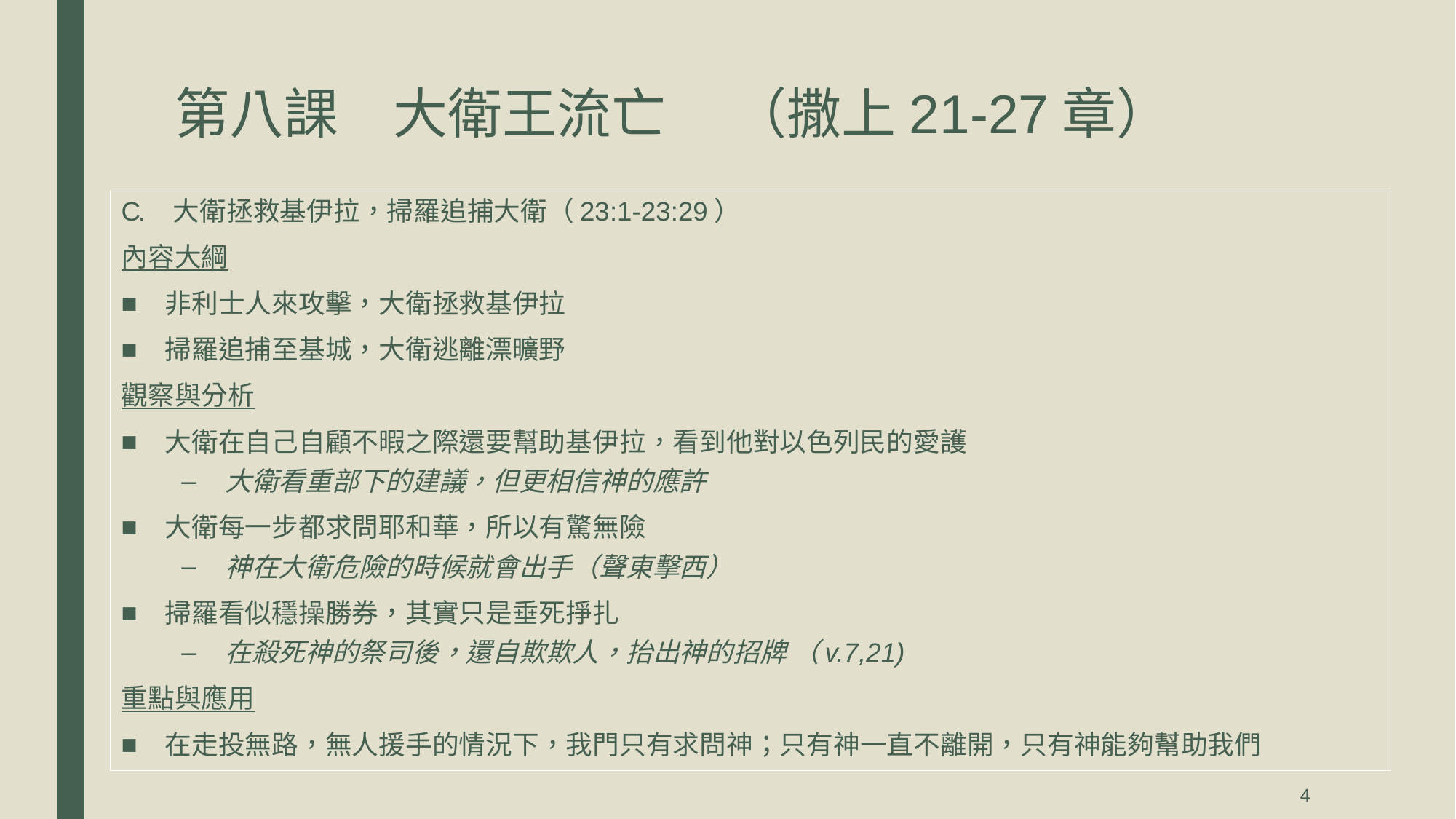

# 第八課	大衛王流亡	 （撒上21-27章）
大衛拯救基伊拉，掃羅追捕大衛（23:1-23:29）
內容大綱
非利士人來攻擊，大衛拯救基伊拉
掃羅追捕至基城，大衛逃離漂曠野
觀察與分析
大衛在自己自顧不暇之際還要幫助基伊拉，看到他對以色列民的愛護
大衛看重部下的建議，但更相信神的應許
大衛每一步都求問耶和華，所以有驚無險
神在大衛危險的時候就會出手（聲東擊西）
掃羅看似穩操勝券，其實只是垂死掙扎
在殺死神的祭司後，還自欺欺人，抬出神的招牌 （v.7,21)
重點與應用
在走投無路，無人援手的情況下，我門只有求問神；只有神一直不離開，只有神能夠幫助我們
4